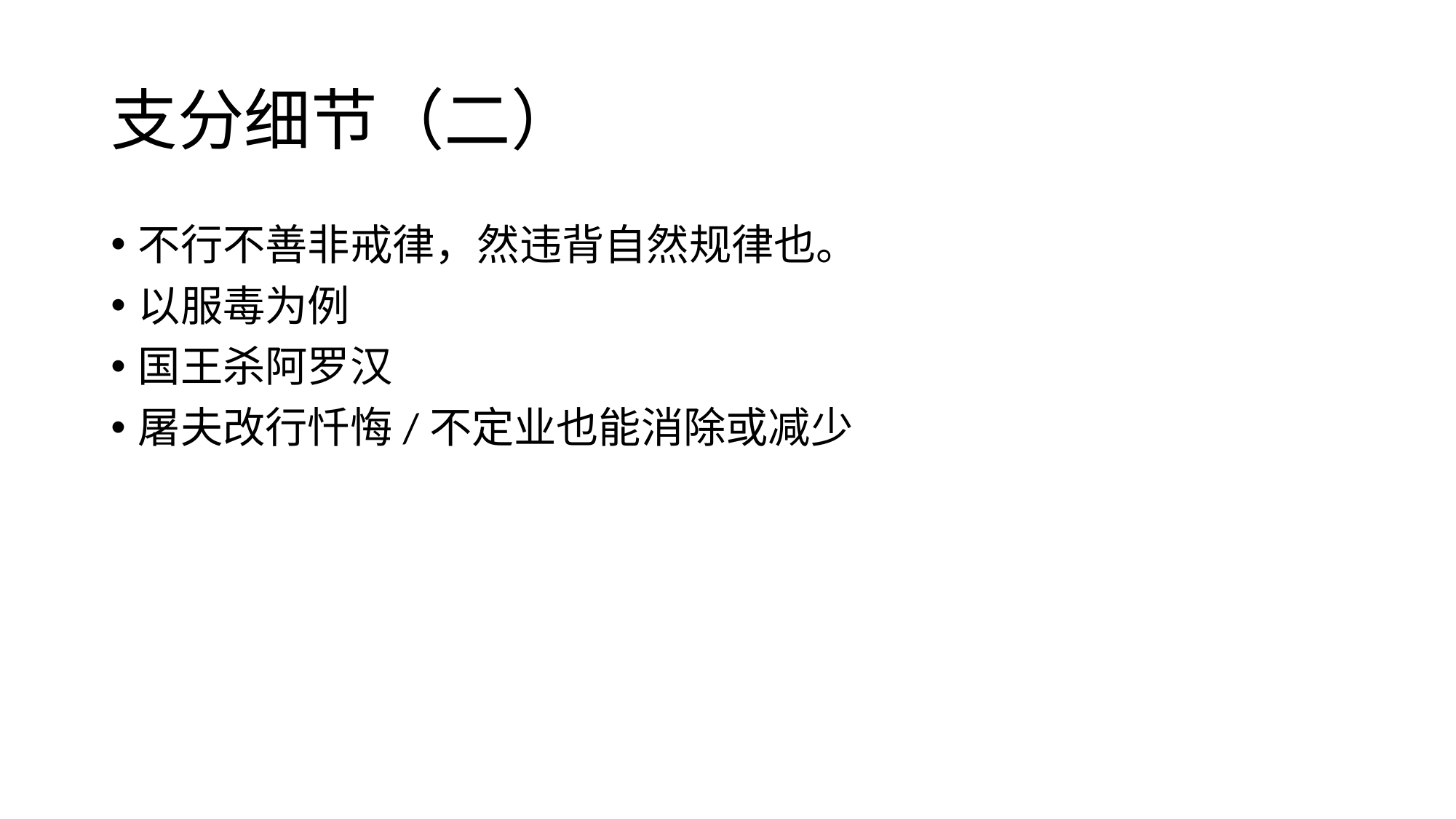

# 支分细节（二）
不行不善非戒律，然违背自然规律也。
以服毒为例
国王杀阿罗汉
屠夫改行忏悔/不定业也能消除或减少